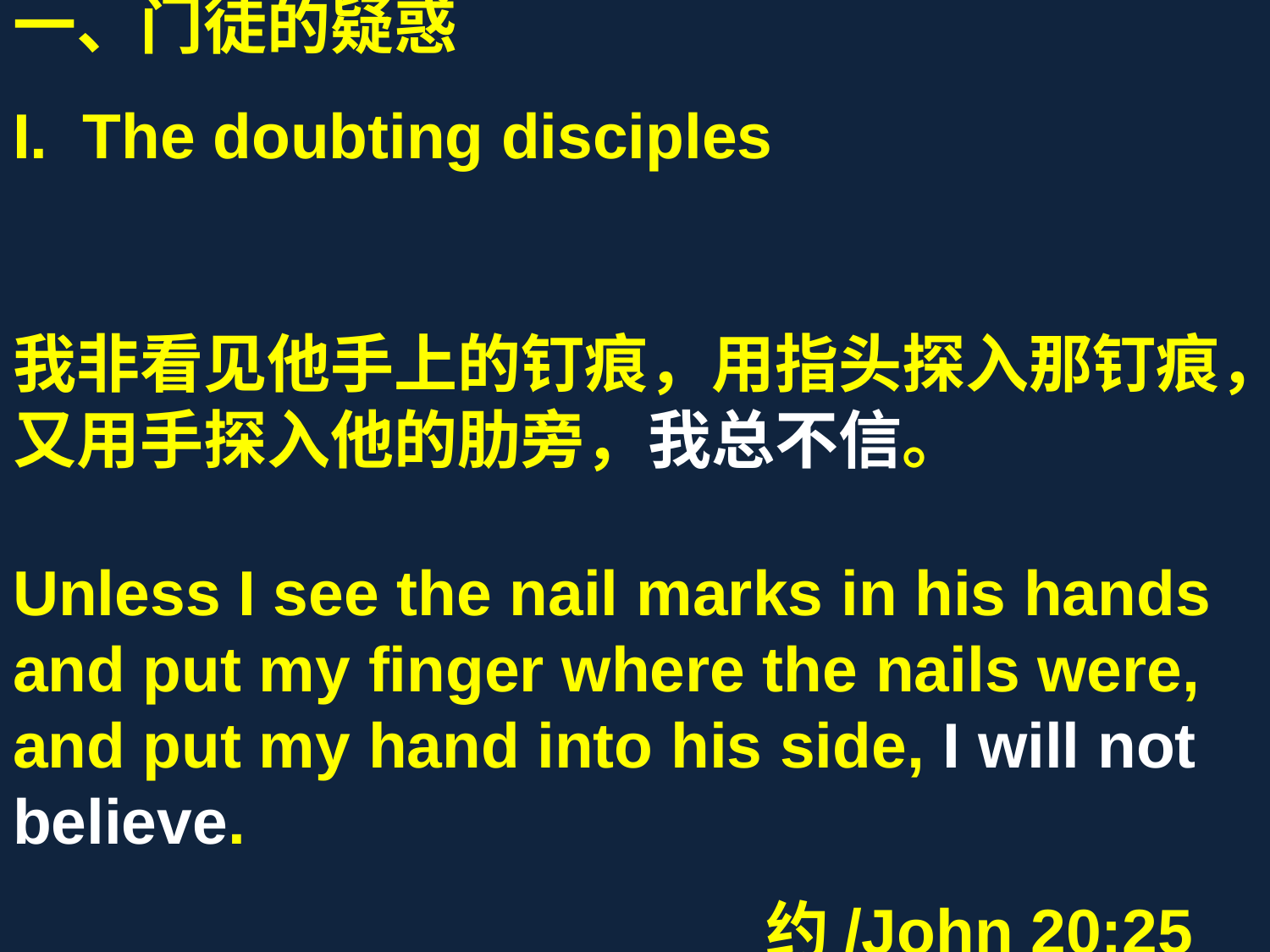

一、门徒的疑惑
I.  The doubting disciples
我非看见他手上的钉痕，用指头探入那钉痕，又用手探入他的肋旁，我总不信。
Unless I see the nail marks in his hands and put my finger where the nails were, and put my hand into his side, I will not believe.
                                          约/John 20:25